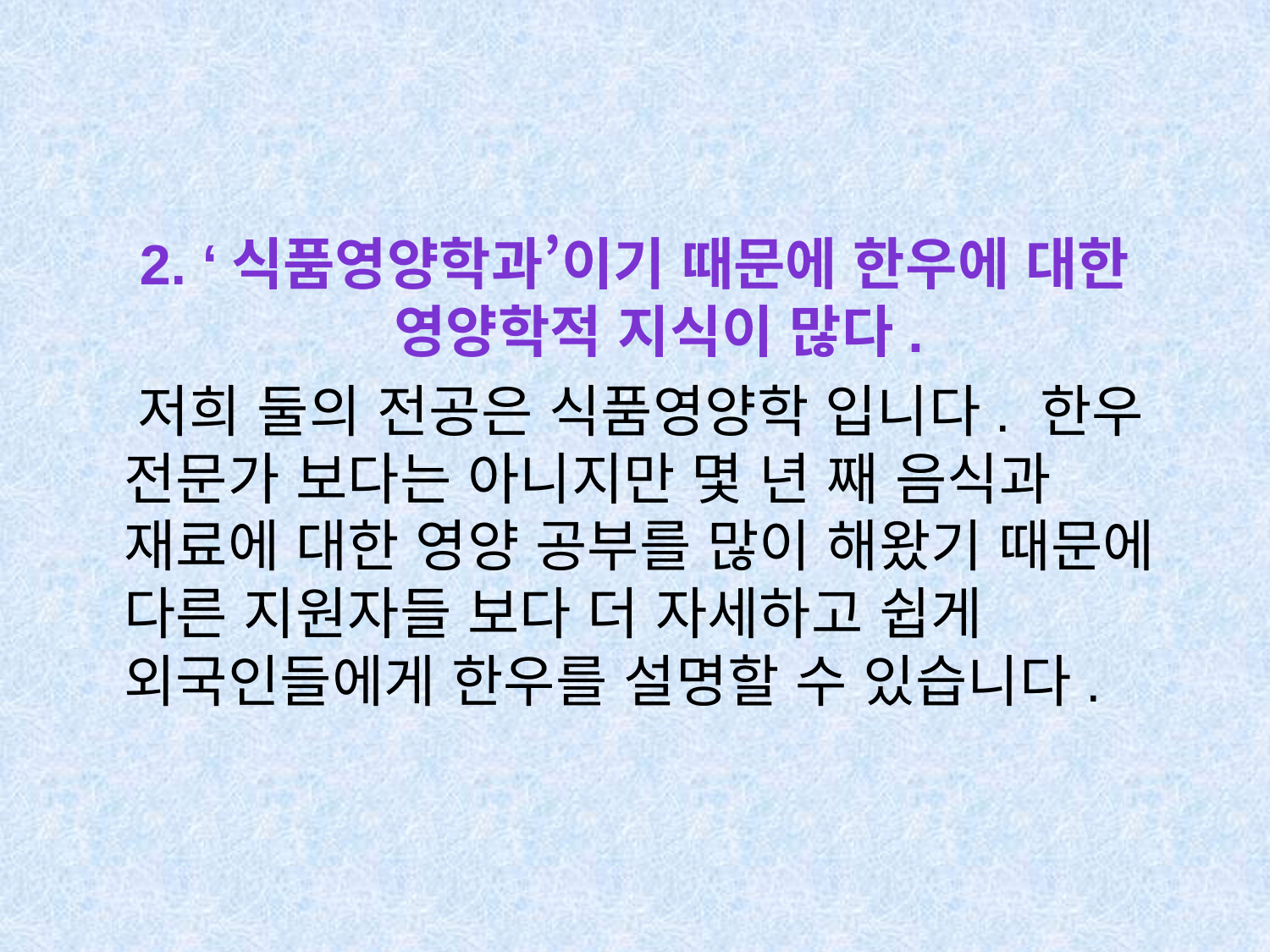

#
2. ‘식품영양학과’이기 때문에 한우에 대한 영양학적 지식이 많다.
   저희 둘의 전공은 식품영양학 입니다. 한우 전문가 보다는 아니지만 몇 년 째 음식과 재료에 대한 영양 공부를 많이 해왔기 때문에 다른 지원자들 보다 더 자세하고 쉽게 외국인들에게 한우를 설명할 수 있습니다.